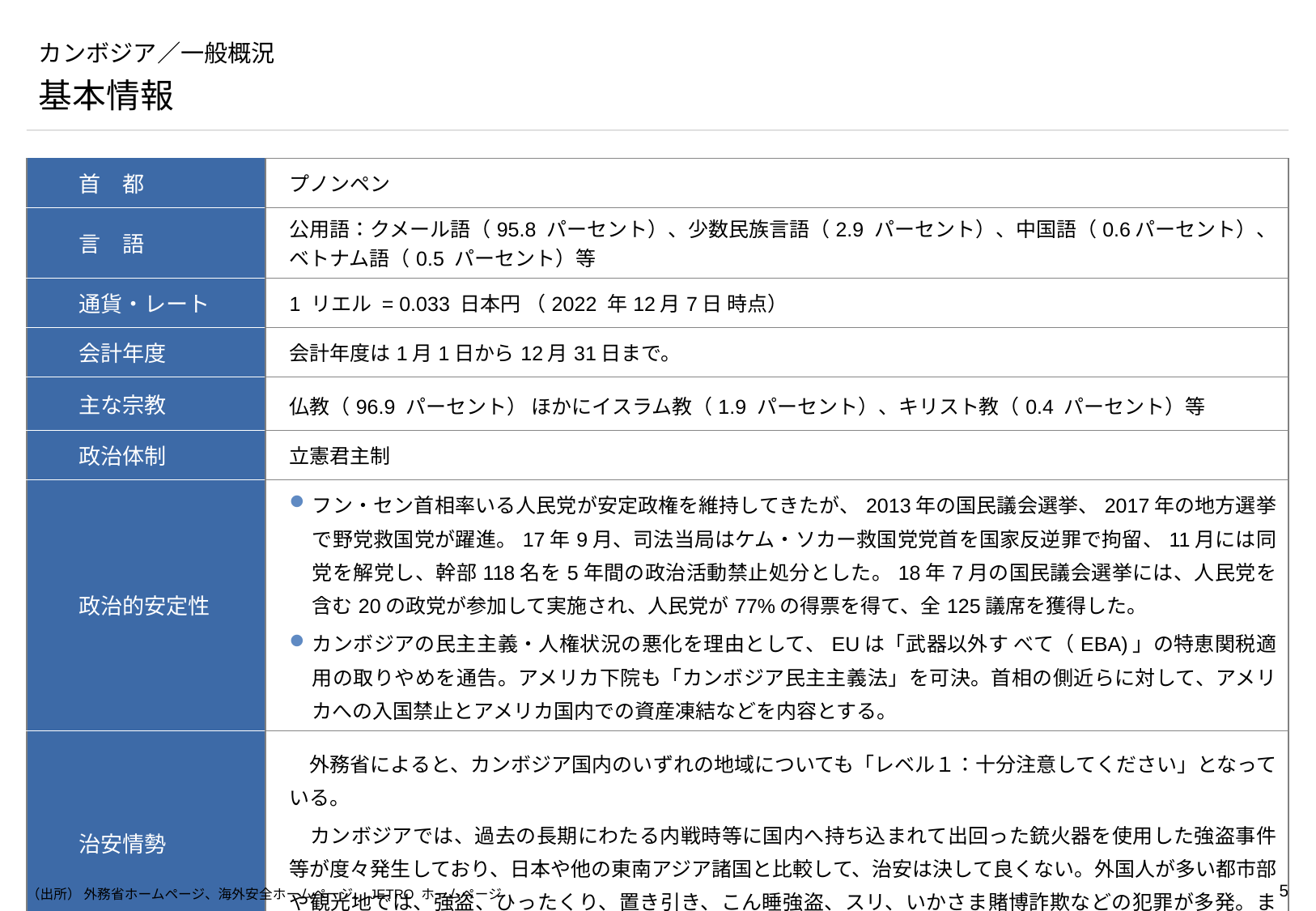

# カンボジア／一般概況
基本情報
| 首　都 | プノンペン |
| --- | --- |
| 言　語 | 公用語：クメール語（95.8 パーセント）、少数民族言語（2.9 パーセント）、中国語（0.6パーセント）、ベトナム語（0.5 パーセント）等 |
| 通貨・レート | 1 リエル = 0.033 日本円 （2022 年12月7日 時点） |
| 会計年度 | 会計年度は1月1日から12月31日まで。 |
| 主な宗教 | 仏教（96.9 パーセント） ほかにイスラム教（1.9 パーセント）、キリスト教（0.4 パーセント）等 |
| 政治体制 | 立憲君主制 |
| 政治的安定性 | フン・セン首相率いる人民党が安定政権を維持してきたが、2013年の国民議会選挙、2017年の地方選挙で野党救国党が躍進。17年9月、司法当局はケム・ソカー救国党党首を国家反逆罪で拘留、11月には同党を解党し、幹部118名を5年間の政治活動禁止処分とした。18年7月の国民議会選挙には、人民党を含む20の政党が参加して実施され、人民党が77%の得票を得て、全125議席を獲得した。 カンボジアの民主主義・人権状況の悪化を理由として、EUは「武器以外す べて（EBA)」の特恵関税適用の取りやめを通告。アメリカ下院も「カンボジア民主主義法」を可決。首相の側近らに対して、アメリカへの入国禁止とアメリカ国内での資産凍結などを内容とする。 |
| 治安情勢 | 外務省によると、カンボジア国内のいずれの地域についても「レベル１：十分注意してください」となっている。 　カンボジアでは、過去の長期にわたる内戦時等に国内へ持ち込まれて出回った銃火器を使用した強盗事件等が度々発生しており、日本や他の東南アジア諸国と比較して、治安は決して良くない。外国人が多い都市部や観光地では、強盗、ひったくり、置き引き、こん睡強盗、スリ、いかさま賭博詐欺などの犯罪が多発。また、カンボジアの経済発展に伴い、ビジネスや投資に係る詐欺事件も複数報告されるようになっている。 |
（出所） 外務省ホームページ、海外安全ホームページ、JETRO ホームページ